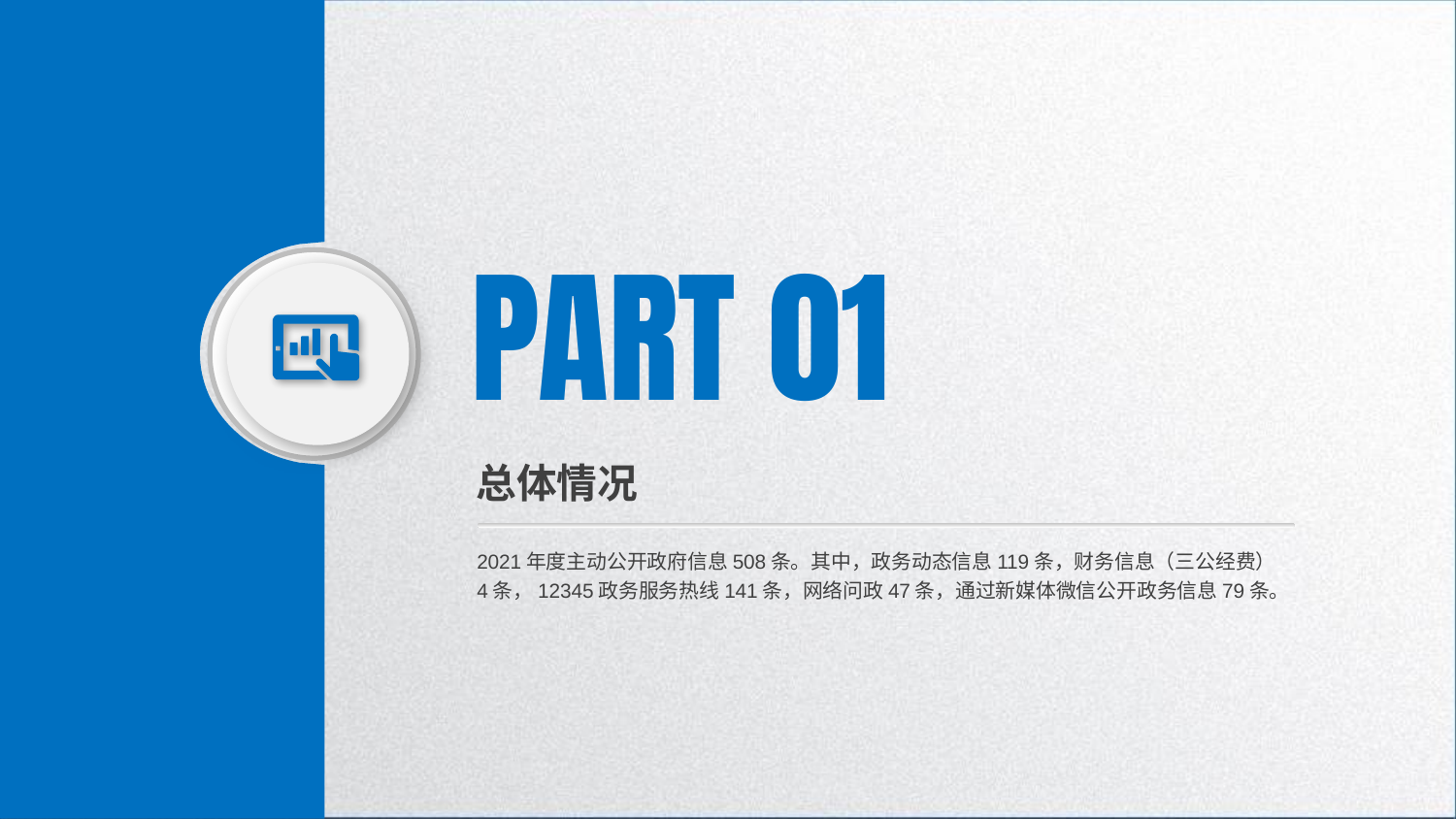

PART 01
总体情况

2021年度主动公开政府信息508条。其中，政务动态信息119条，财务信息（三公经费）4条，12345政务服务热线141条，网络问政47条，通过新媒体微信公开政务信息79条。